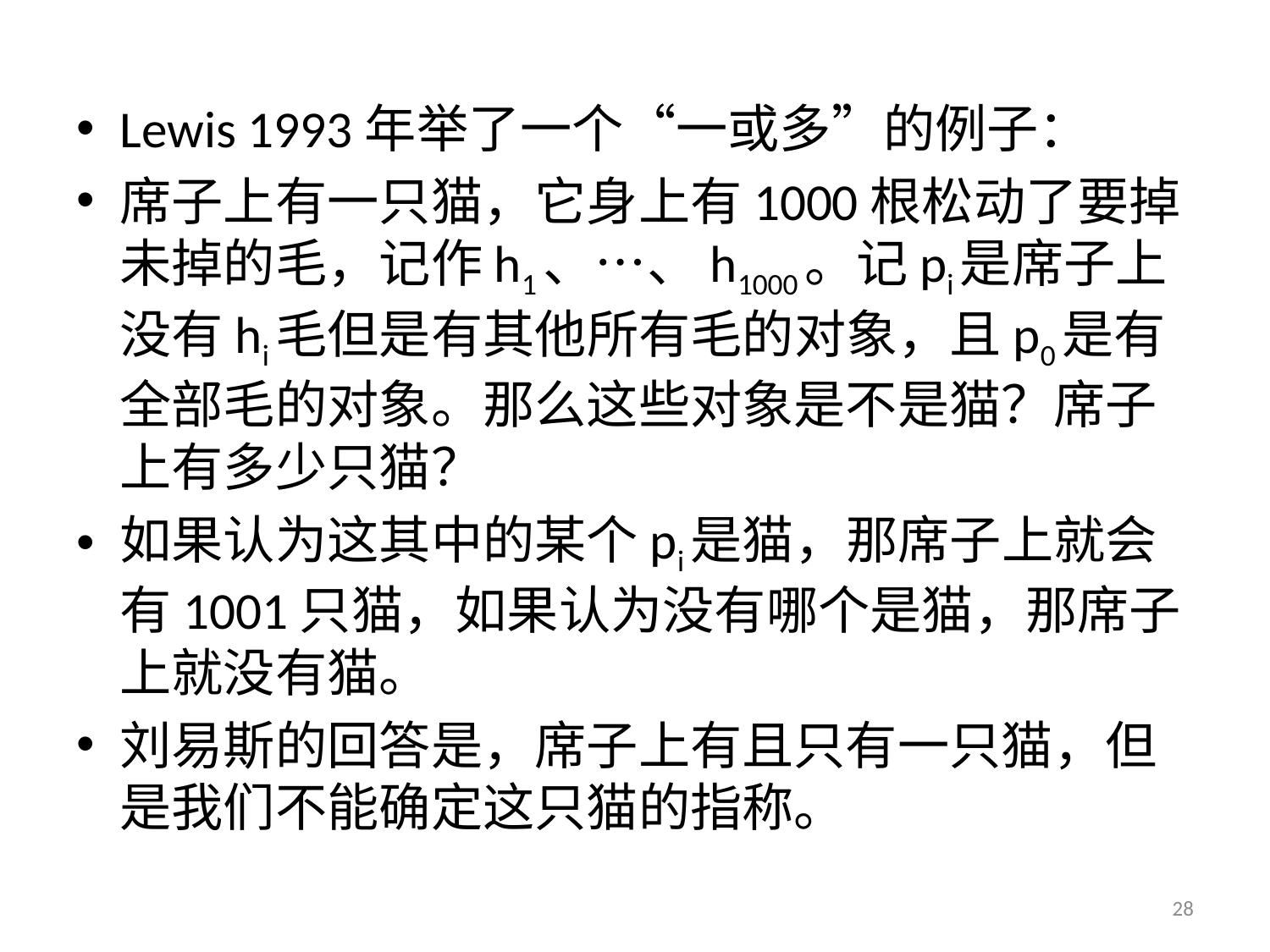

Lewis 1993年举了一个“一或多”的例子：
席子上有一只猫，它身上有1000根松动了要掉未掉的毛，记作h1、…、h1000。记pi是席子上没有hi毛但是有其他所有毛的对象，且p0是有全部毛的对象。那么这些对象是不是猫？席子上有多少只猫？
如果认为这其中的某个pi是猫，那席子上就会有1001只猫，如果认为没有哪个是猫，那席子上就没有猫。
刘易斯的回答是，席子上有且只有一只猫，但是我们不能确定这只猫的指称。

28